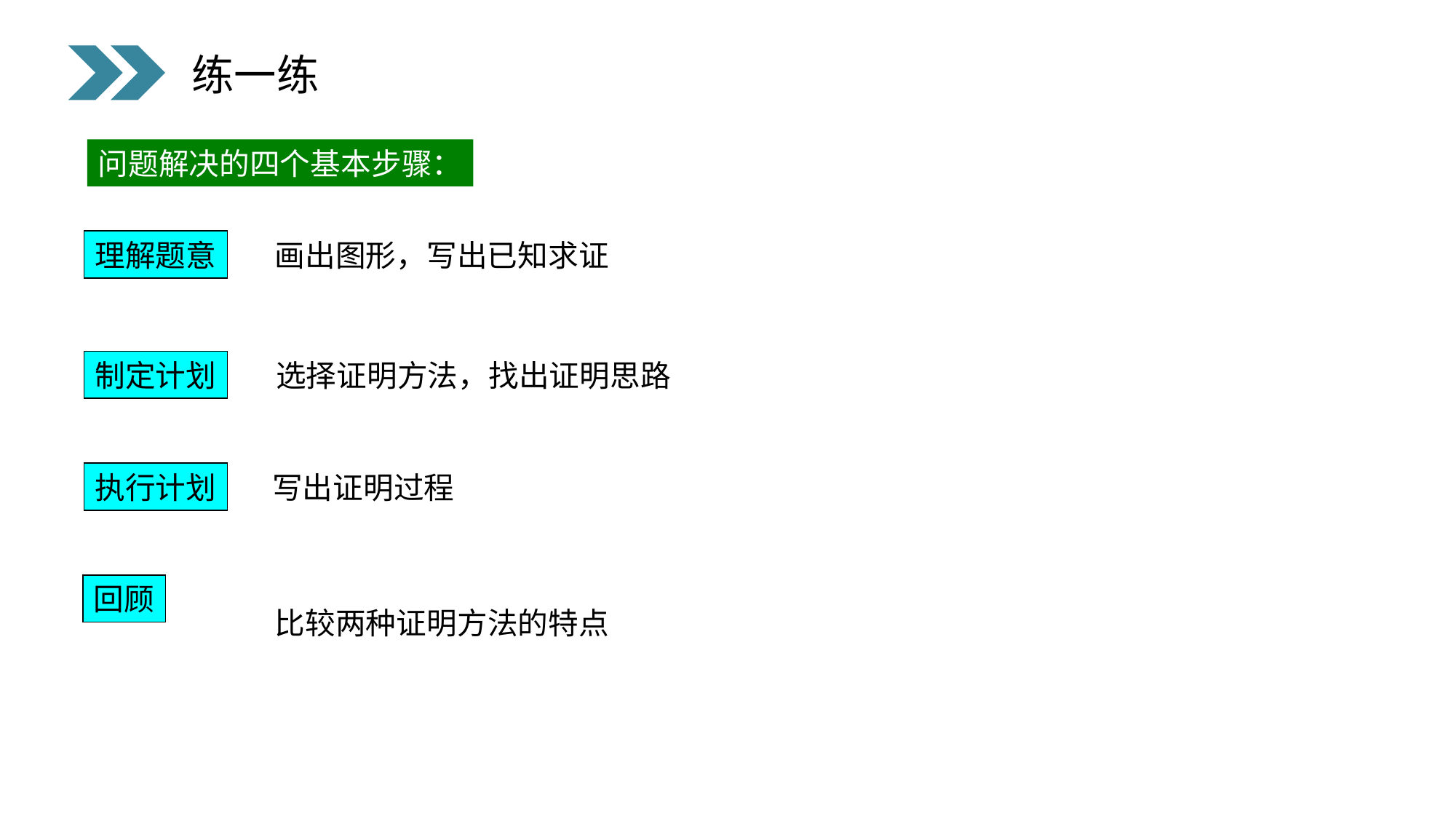

练一练
问题解决的四个基本步骤：
理解题意
画出图形，写出已知求证
制定计划
选择证明方法，找出证明思路
执行计划
写出证明过程
回顾
比较两种证明方法的特点